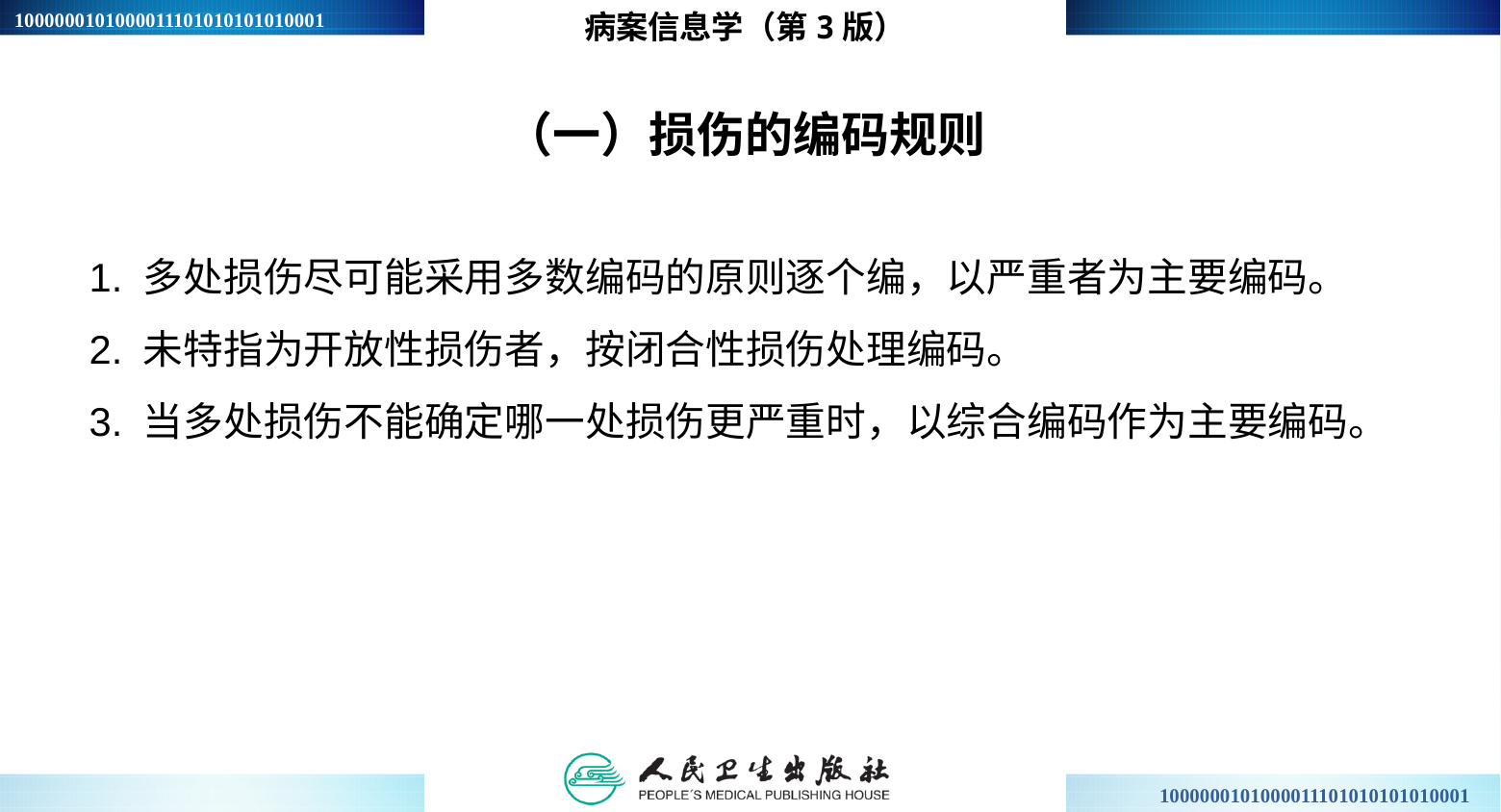

病案信息学（第3版）
（一）损伤的编码规则
1. 多处损伤尽可能采用多数编码的原则逐个编，以严重者为主要编码。
2. 未特指为开放性损伤者，按闭合性损伤处理编码。
3. 当多处损伤不能确定哪一处损伤更严重时，以综合编码作为主要编码。